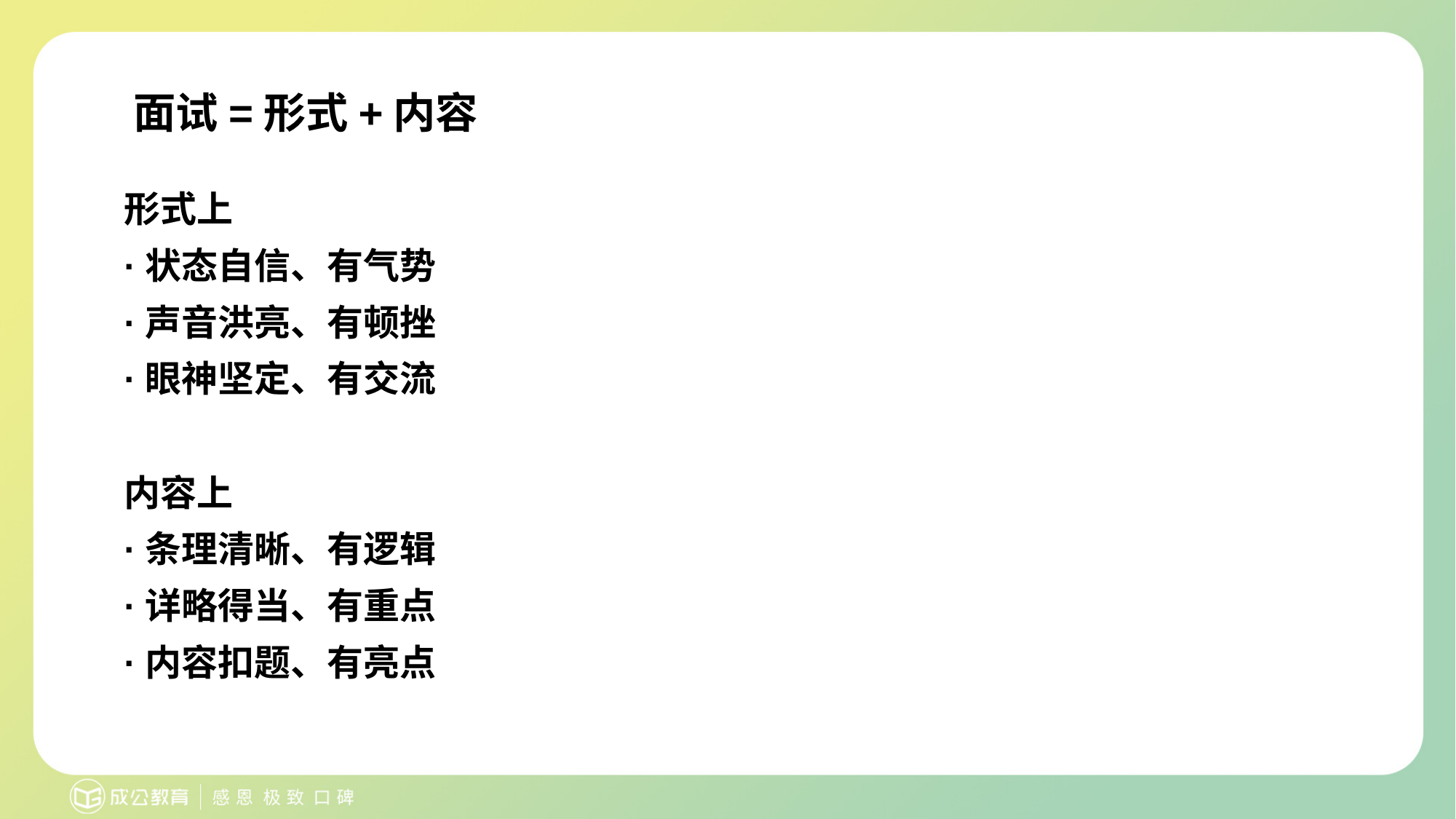

面试=形式+内容
形式上
·状态自信、有气势
·声音洪亮、有顿挫
·眼神坚定、有交流

内容上
·条理清晰、有逻辑
·详略得当、有重点
·内容扣题、有亮点